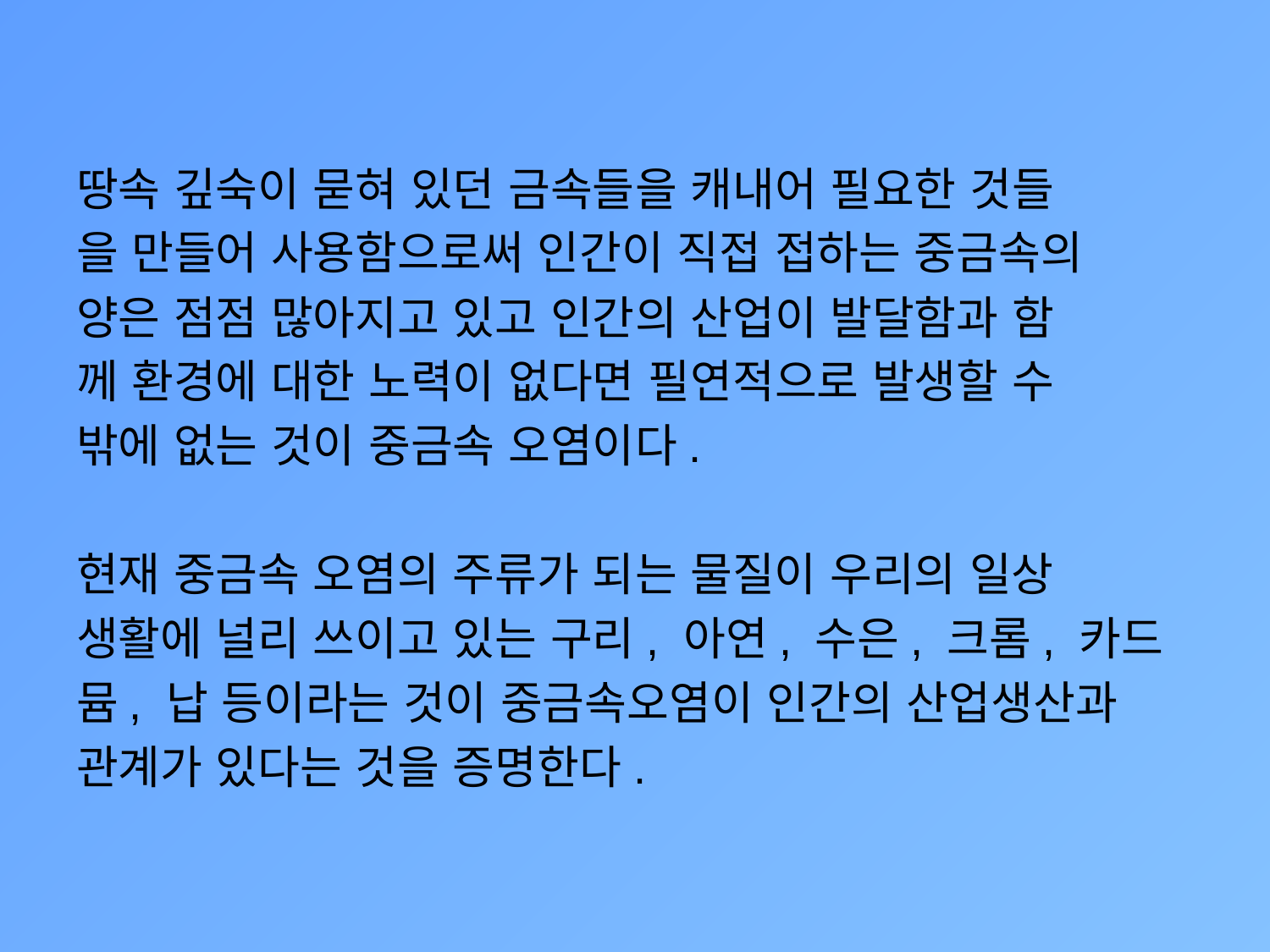

땅속 깊숙이 묻혀 있던 금속들을 캐내어 필요한 것들
을 만들어 사용함으로써 인간이 직접 접하는 중금속의
양은 점점 많아지고 있고 인간의 산업이 발달함과 함
께 환경에 대한 노력이 없다면 필연적으로 발생할 수
밖에 없는 것이 중금속 오염이다.

현재 중금속 오염의 주류가 되는 물질이 우리의 일상
생활에 널리 쓰이고 있는 구리, 아연, 수은, 크롬, 카드
뮴, 납 등이라는 것이 중금속오염이 인간의 산업생산과
관계가 있다는 것을 증명한다.